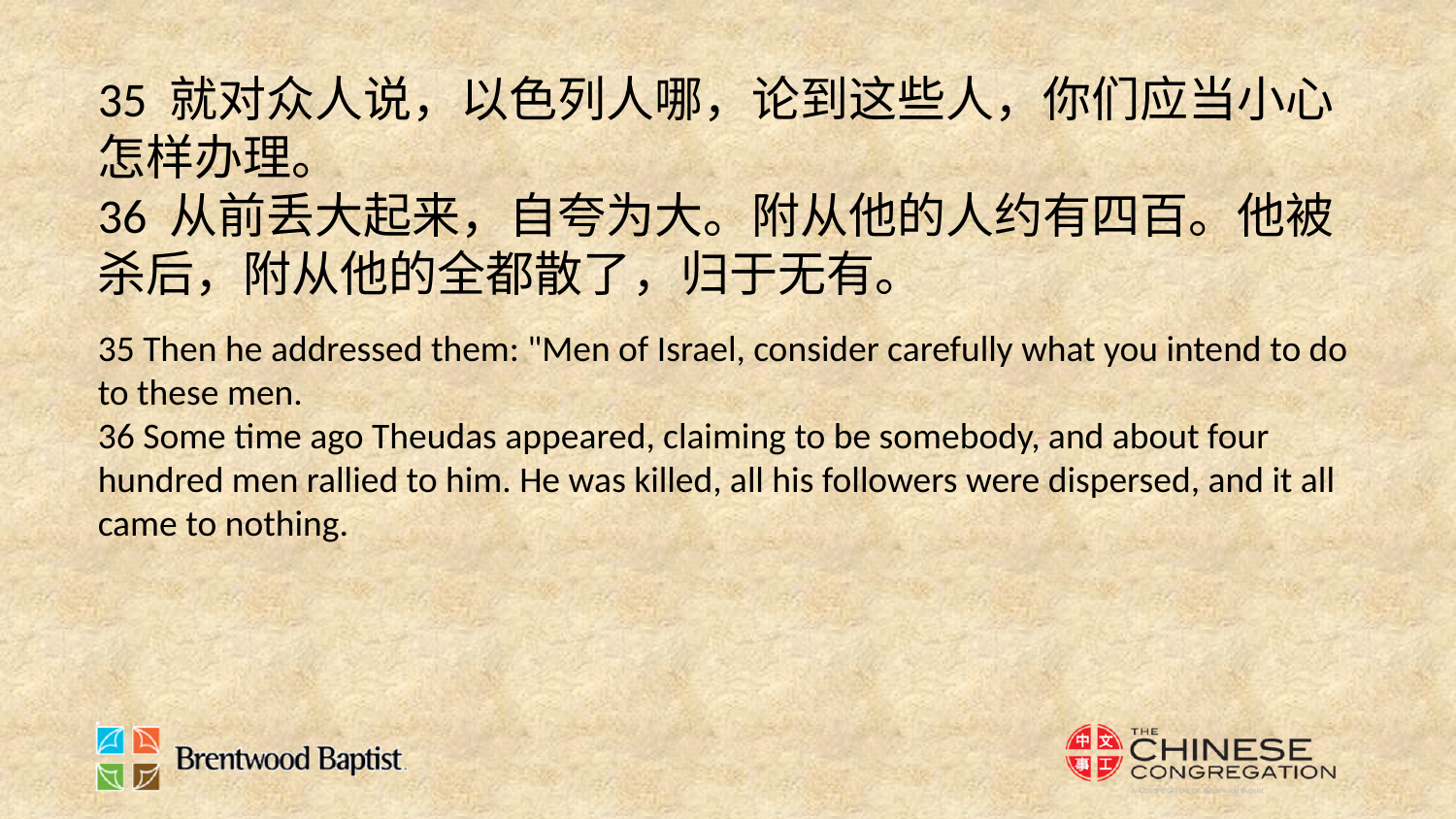

35 就对众人说，以色列人哪，论到这些人，你们应当小心怎样办理。
36 从前丢大起来，自夸为大。附从他的人约有四百。他被杀后，附从他的全都散了，归于无有。

35 Then he addressed them: "Men of Israel, consider carefully what you intend to do to these men.
36 Some time ago Theudas appeared, claiming to be somebody, and about four hundred men rallied to him. He was killed, all his followers were dispersed, and it all came to nothing.